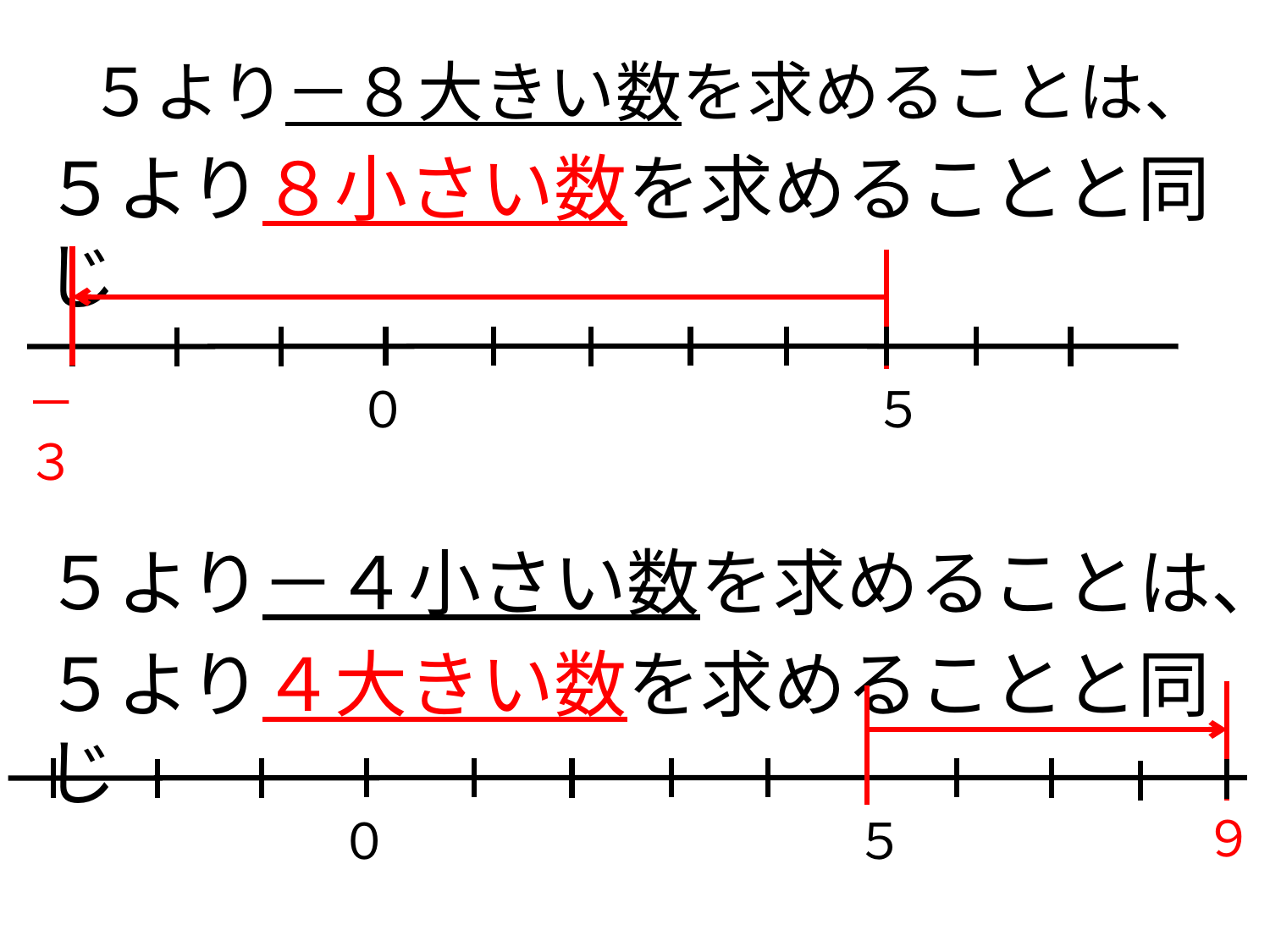

# ５より－８大きい数を求めることは、
５より８小さい数を求めることと同じ

５より－４小さい数を求めることは、
５より４大きい数を求めることと同じ
－３
０　                                      ５
９
０　                                      ５